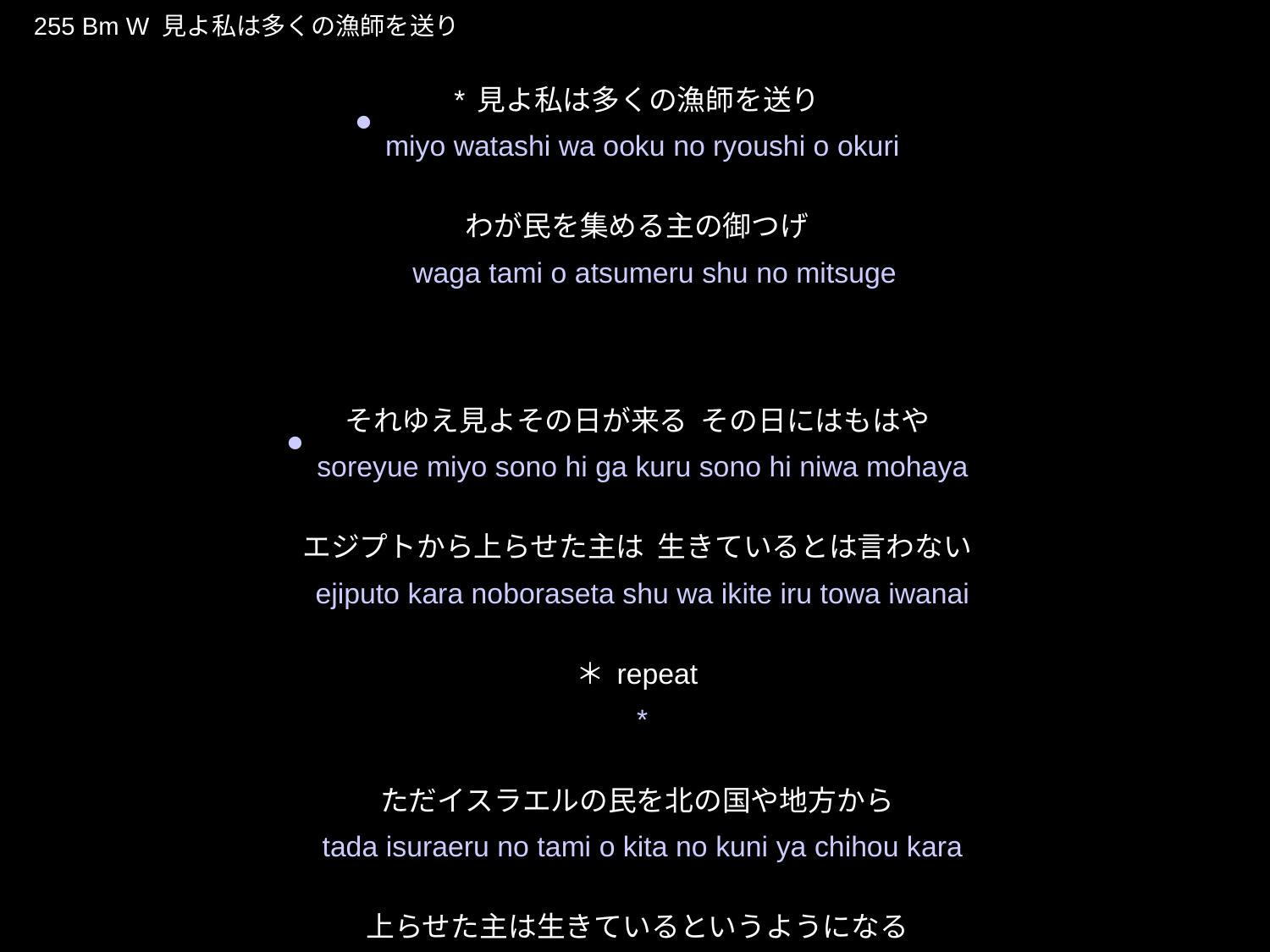

みよわたしはおおくのりょうしをおくり
★W
255 Bm W 見よ私は多くの漁師を送り
*見よ私は多くの漁師を送り
わが民を集める主の御つげ
それゆえ見よその日が来る  その日にはもはや
エジプトから上らせた主は  生きているとは言わない
＊repeat
ただイスラエルの民を北の国や地方から
上らせた主は生きているというようになる
★１
miyo watashi wa ooku no ryoushi o okuri
   waga tami o atsumeru shu no mitsuge
soreyue miyo sono hi ga kuru sono hi niwa mohaya
ejiputo kara noboraseta shu wa ikite iru towa iwanai
*
tada isuraeru no tami o kita no kuni ya chihou kara
noboraseta shu ha ikiteiru to iuyou ni naru